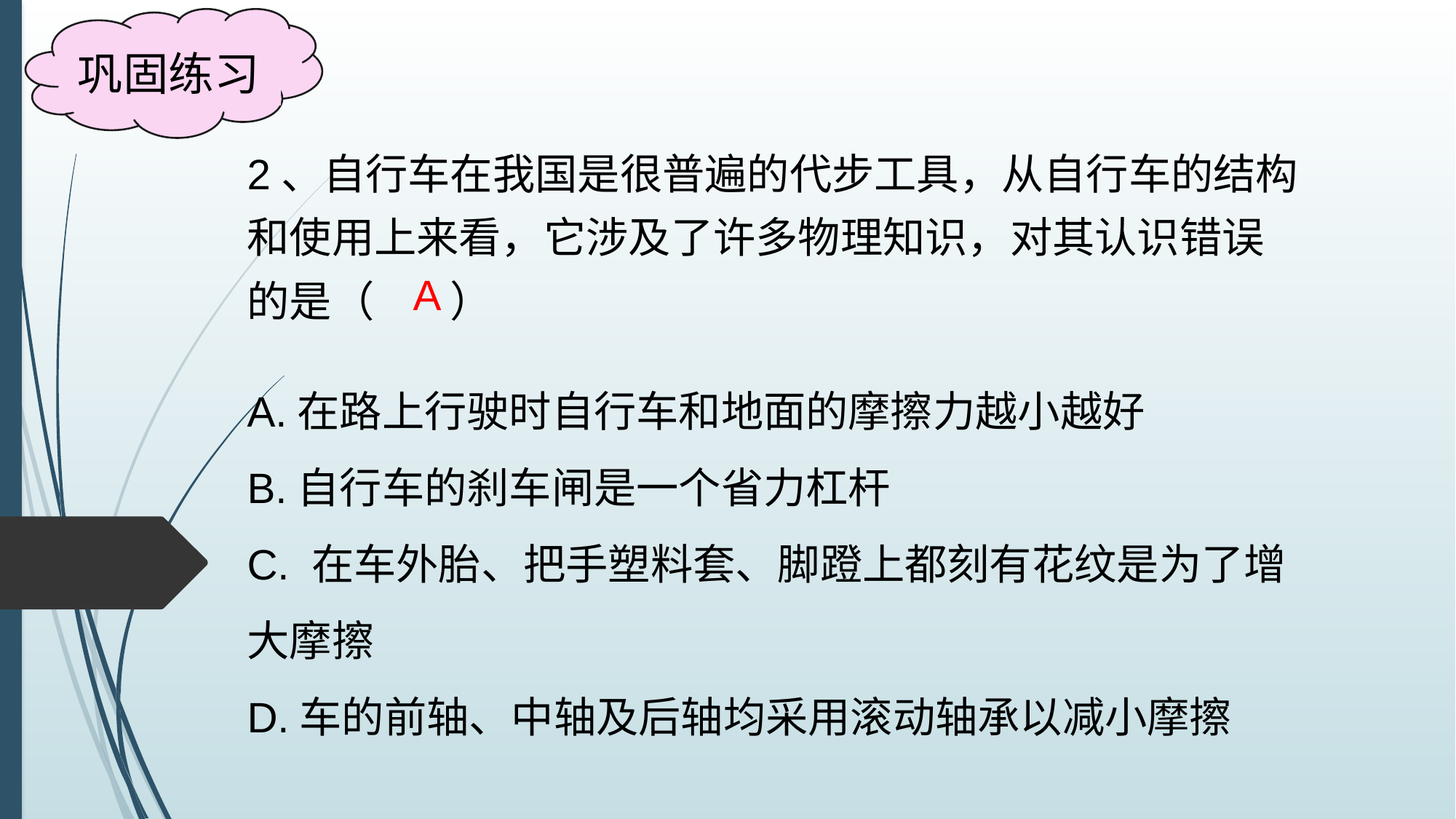

巩固练习
2、自行车在我国是很普遍的代步工具，从自行车的结构和使用上来看，它涉及了许多物理知识，对其认识错误的是（        ）
A
A.在路上行驶时自行车和地面的摩擦力越小越好
B.自行车的刹车闸是一个省力杠杆
C. 在车外胎、把手塑料套、脚蹬上都刻有花纹是为了增大摩擦
D.车的前轴、中轴及后轴均采用滚动轴承以减小摩擦